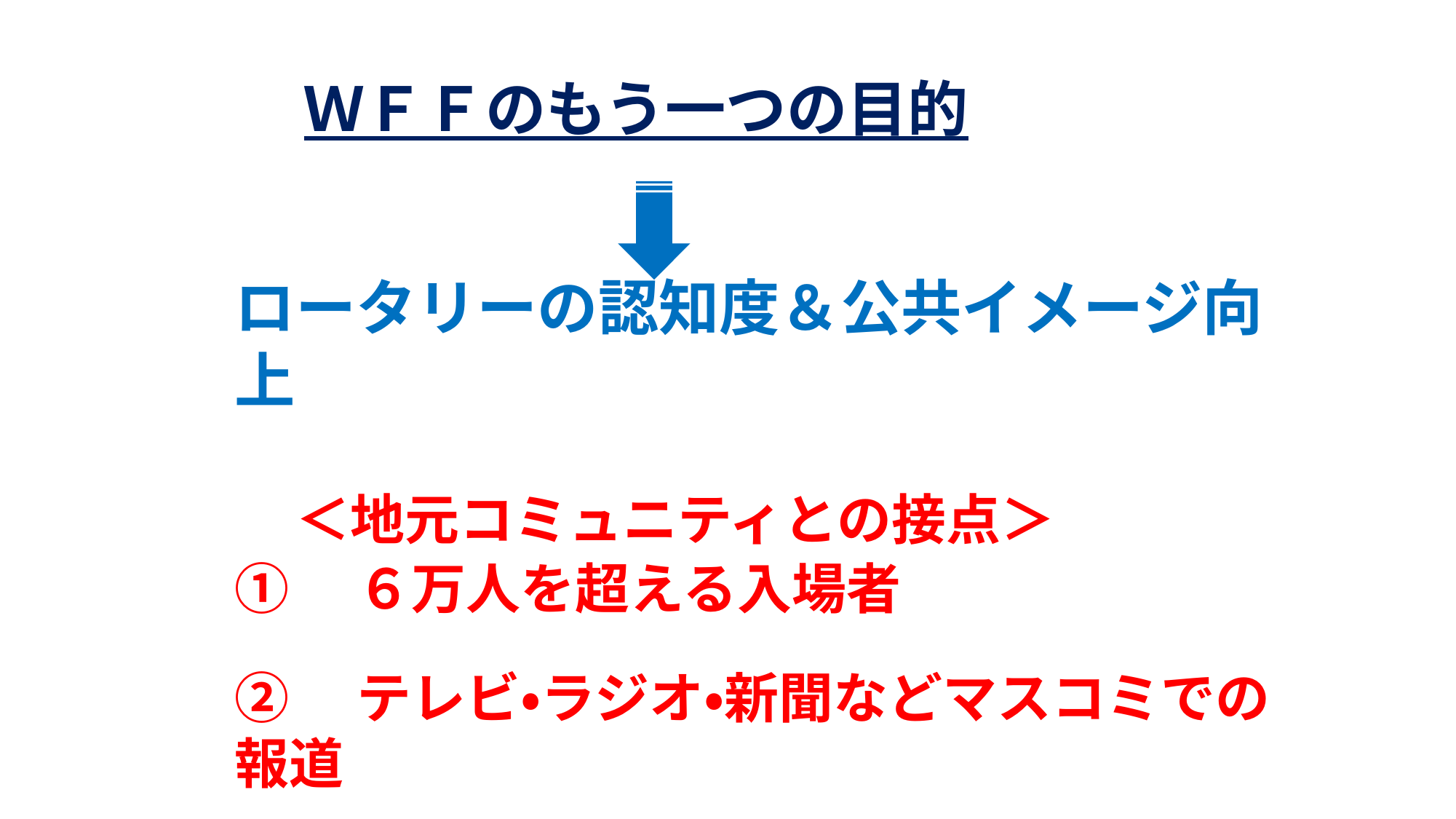

ＷＦＦのもう一つの目的

ロータリーの認知度＆公共イメージ向上
＜地元コミュニティとの接点＞
①　６万人を超える入場者

②　テレビ・ラジオ・新聞などマスコミでの報道